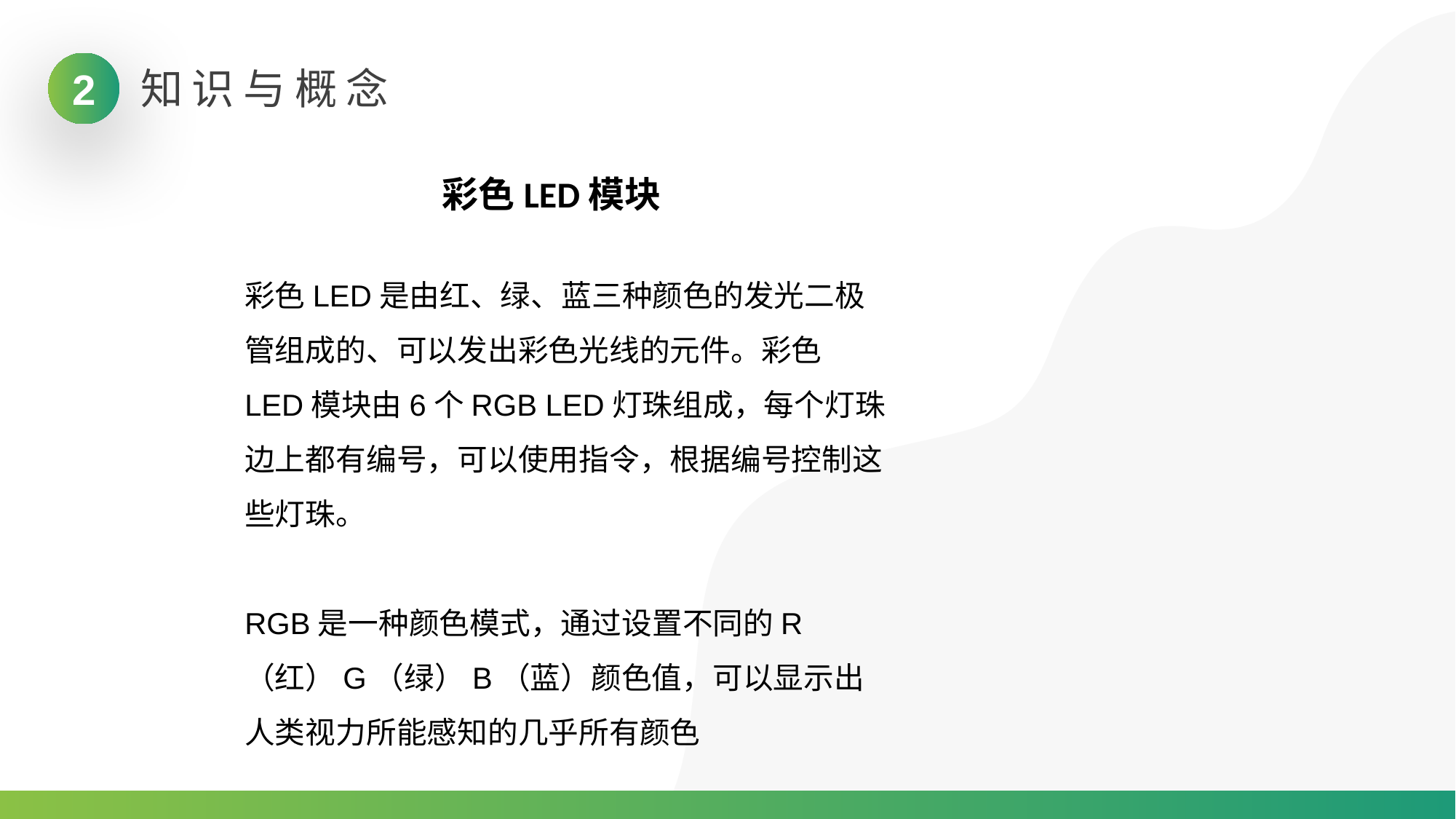

知识与概念
2
彩色LED模块
彩色LED是由红、绿、蓝三种颜色的发光二极管组成的、可以发出彩色光线的元件。彩色LED模块由6个RGB LED灯珠组成，每个灯珠边上都有编号，可以使用指令，根据编号控制这些灯珠。

RGB是一种颜色模式，通过设置不同的R（红）G（绿）B（蓝）颜色值，可以显示出人类视力所能感知的几乎所有颜色

02